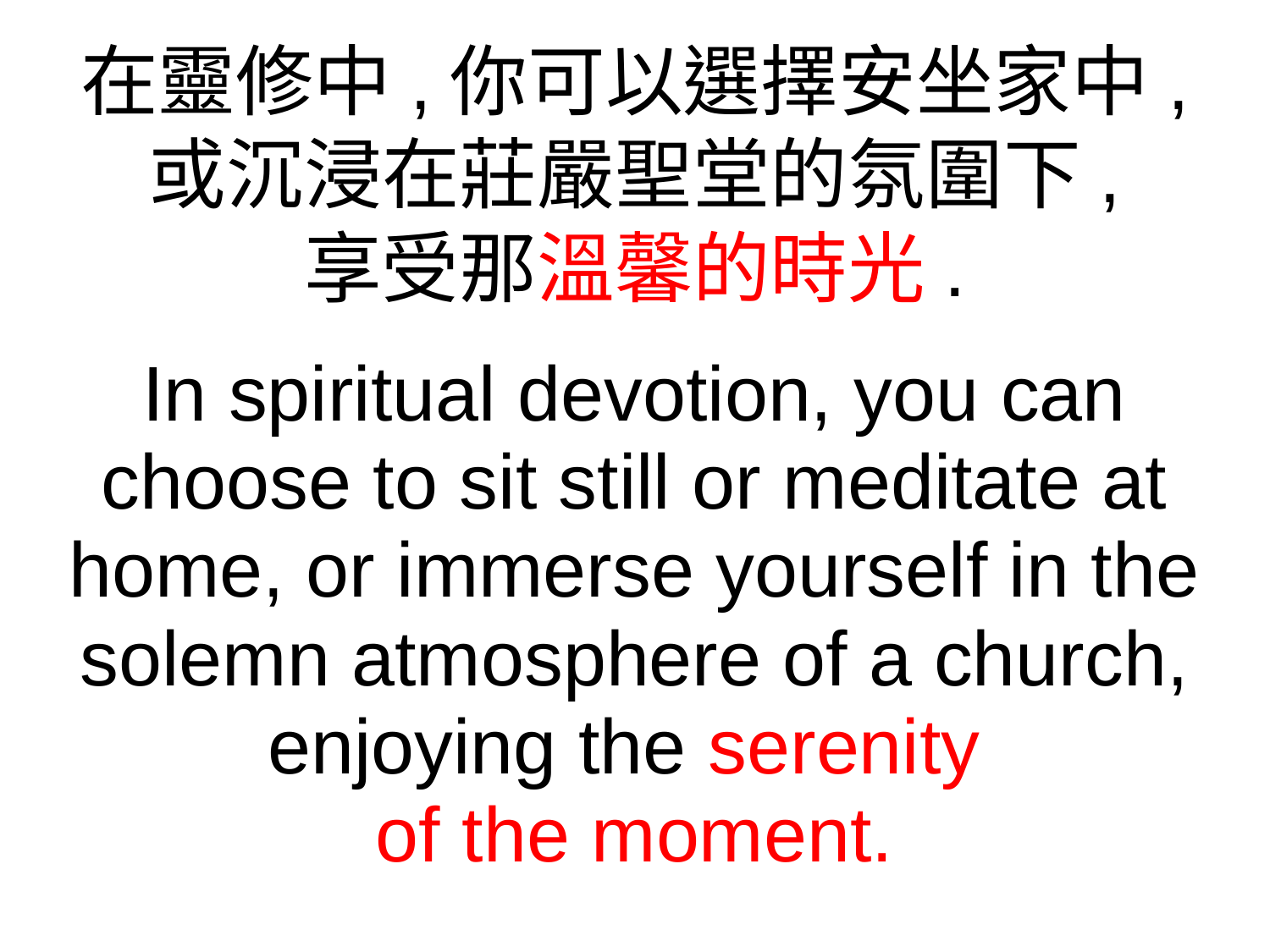

在靈修中,你可以選擇安坐家中,
或沉浸在莊嚴聖堂的氛圍下,
享受那溫馨的時光.
In spiritual devotion, you can choose to sit still or meditate at home, or immerse yourself in the solemn atmosphere of a church, enjoying the serenity
of the moment.